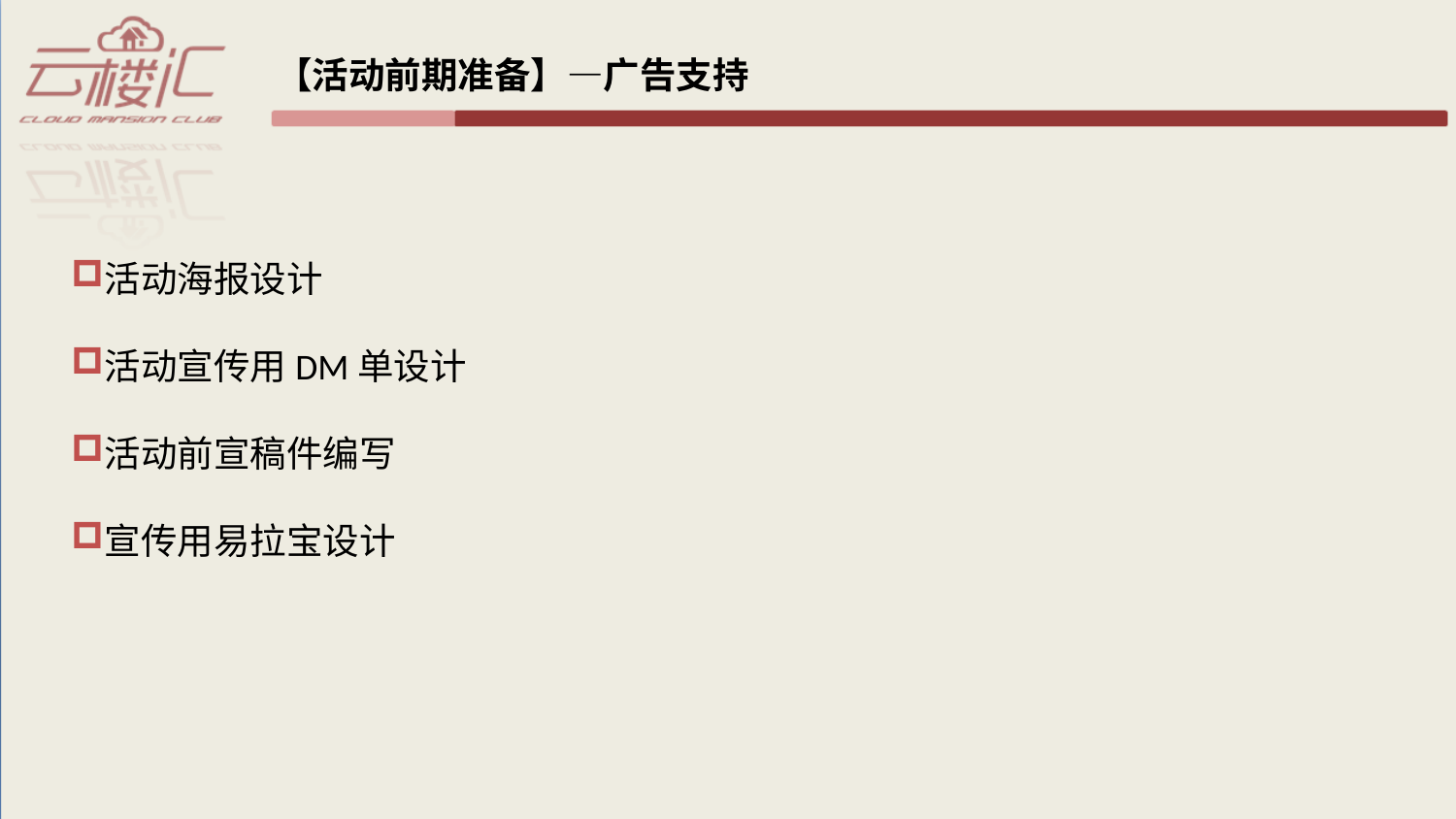

【活动前期准备】—广告支持
活动海报设计
活动宣传用DM单设计
活动前宣稿件编写
宣传用易拉宝设计